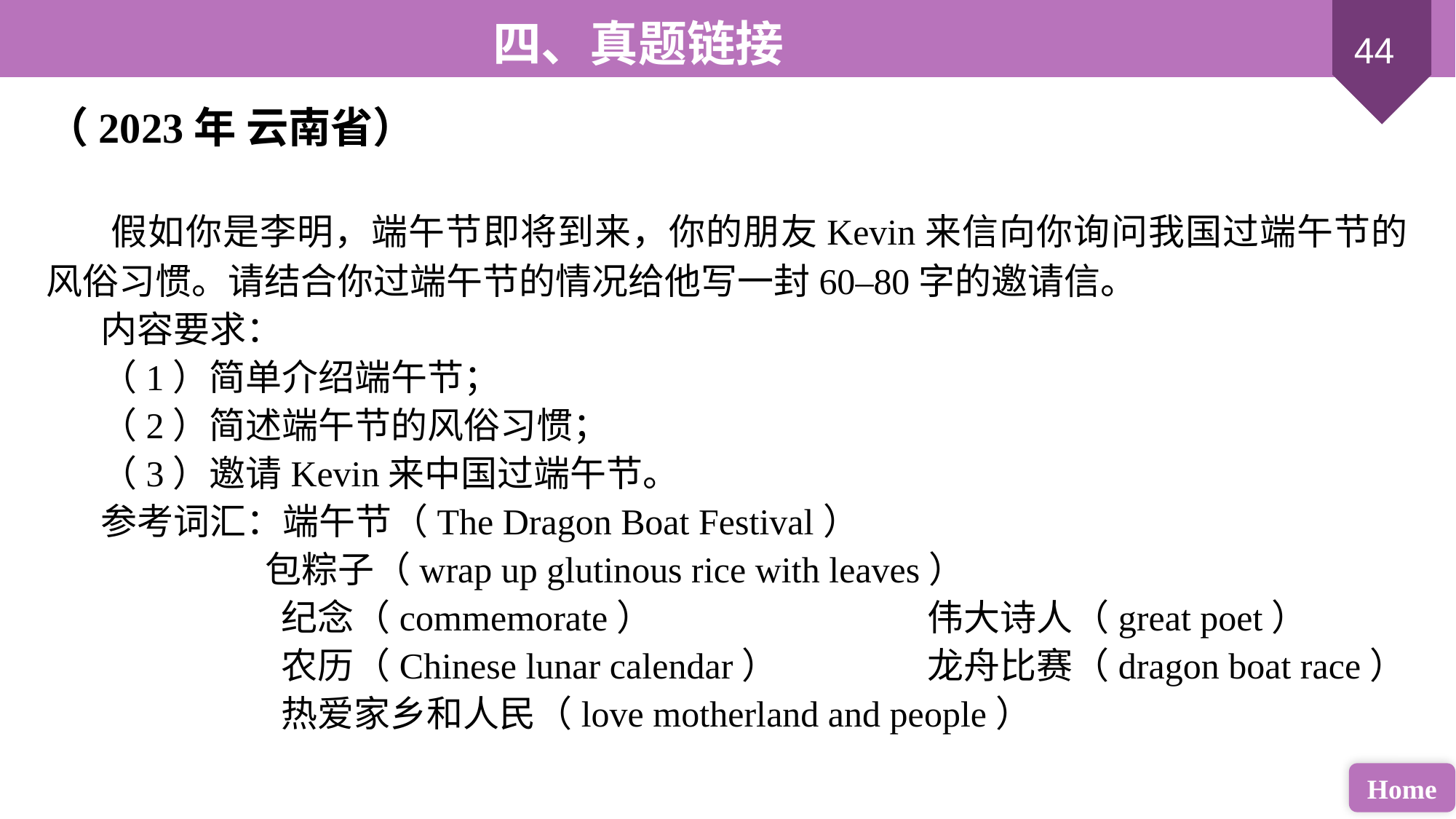

（2023年 云南省）
      假如你是李明，端午节即将到来，你的朋友Kevin来信向你询问我国过端午节的风俗习惯。请结合你过端午节的情况给他写一封60–80字的邀请信。
内容要求：
（1）简单介绍端午节；
（2）简述端午节的风俗习惯；
（3）邀请Kevin来中国过端午节。
参考词汇：端午节（The Dragon Boat Festival）
                   包粽子（wrap up glutinous rice with leaves）
 		 纪念（commemorate）			 伟大诗人（great poet）
 		 农历（Chinese lunar calendar）		 龙舟比赛（dragon boat race）
 		 热爱家乡和人民（love motherland and people）